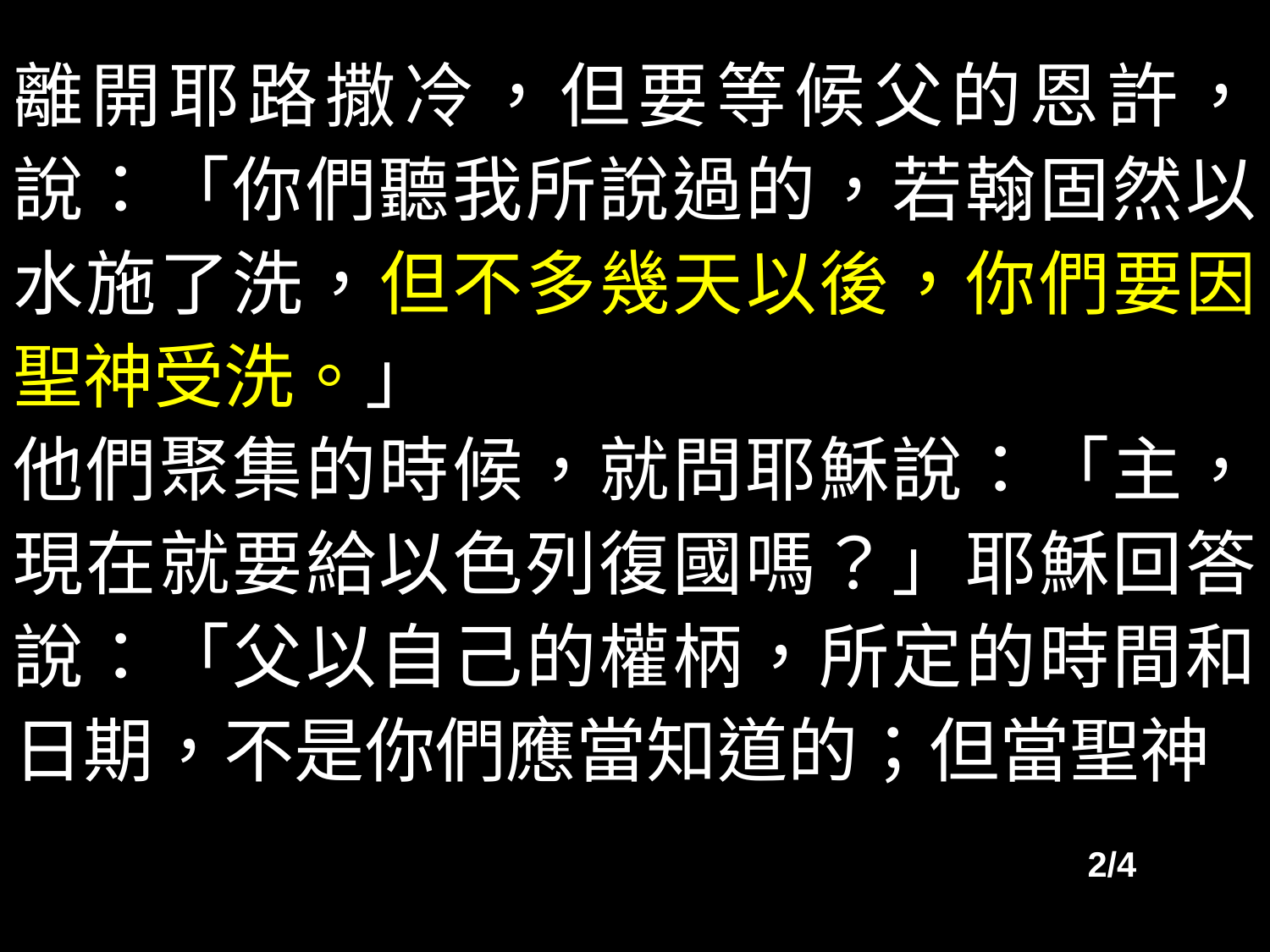

離開耶路撒冷，但要等候父的恩許，說：「你們聽我所說過的，若翰固然以水施了洗，但不多幾天以後，你們要因聖神受洗。」
他們聚集的時候，就問耶穌說：「主，現在就要給以色列復國嗎？」耶穌回答說：「父以自己的權柄，所定的時間和日期，不是你們應當知道的；但當聖神
2/4